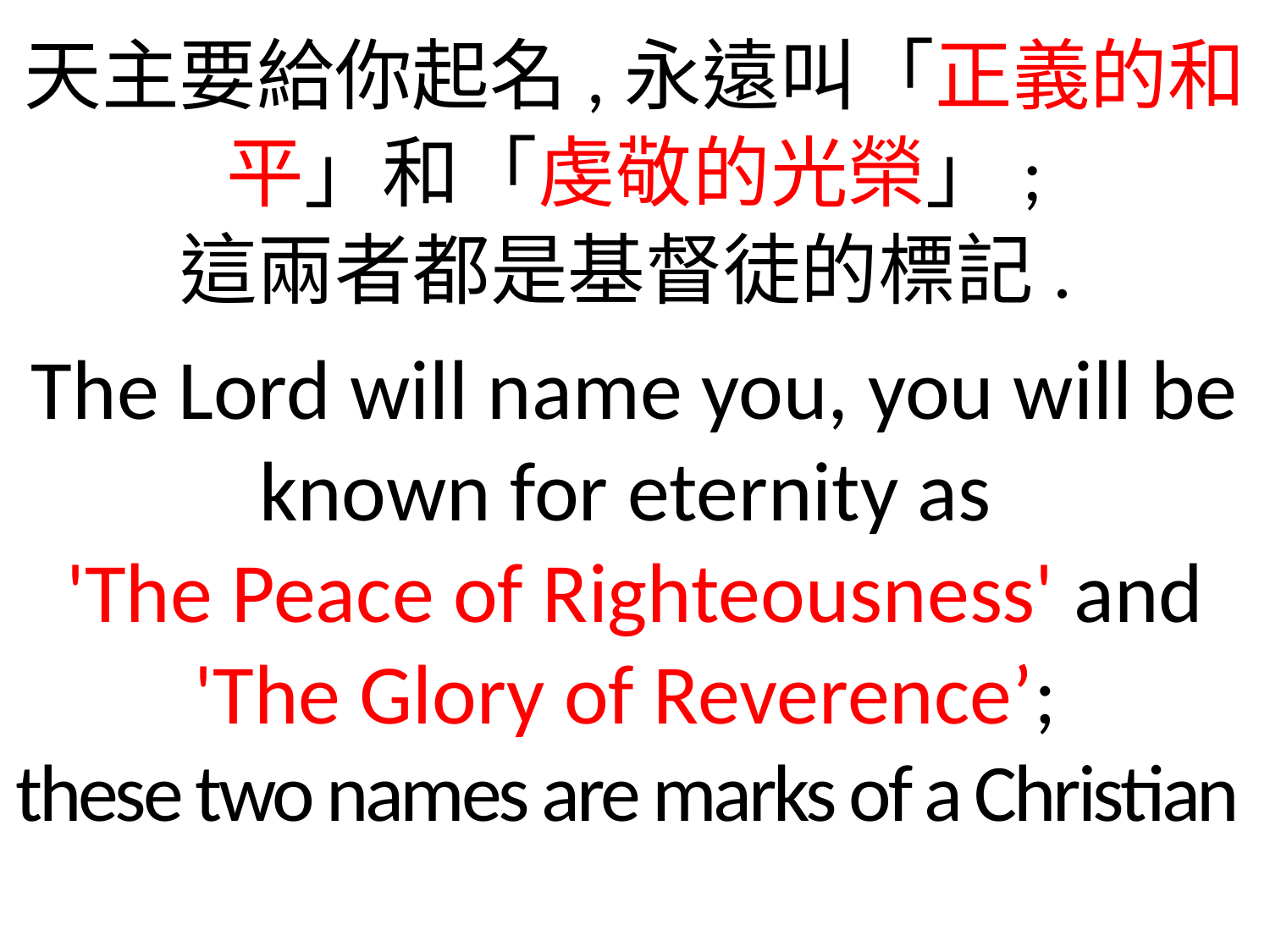

天主要給你起名,永遠叫「正義的和平」和「虔敬的光榮」;
這兩者都是基督徒的標記.
The Lord will name you, you will be known for eternity as
'The Peace of Righteousness' and 'The Glory of Reverence’;
these two names are marks of a Christian